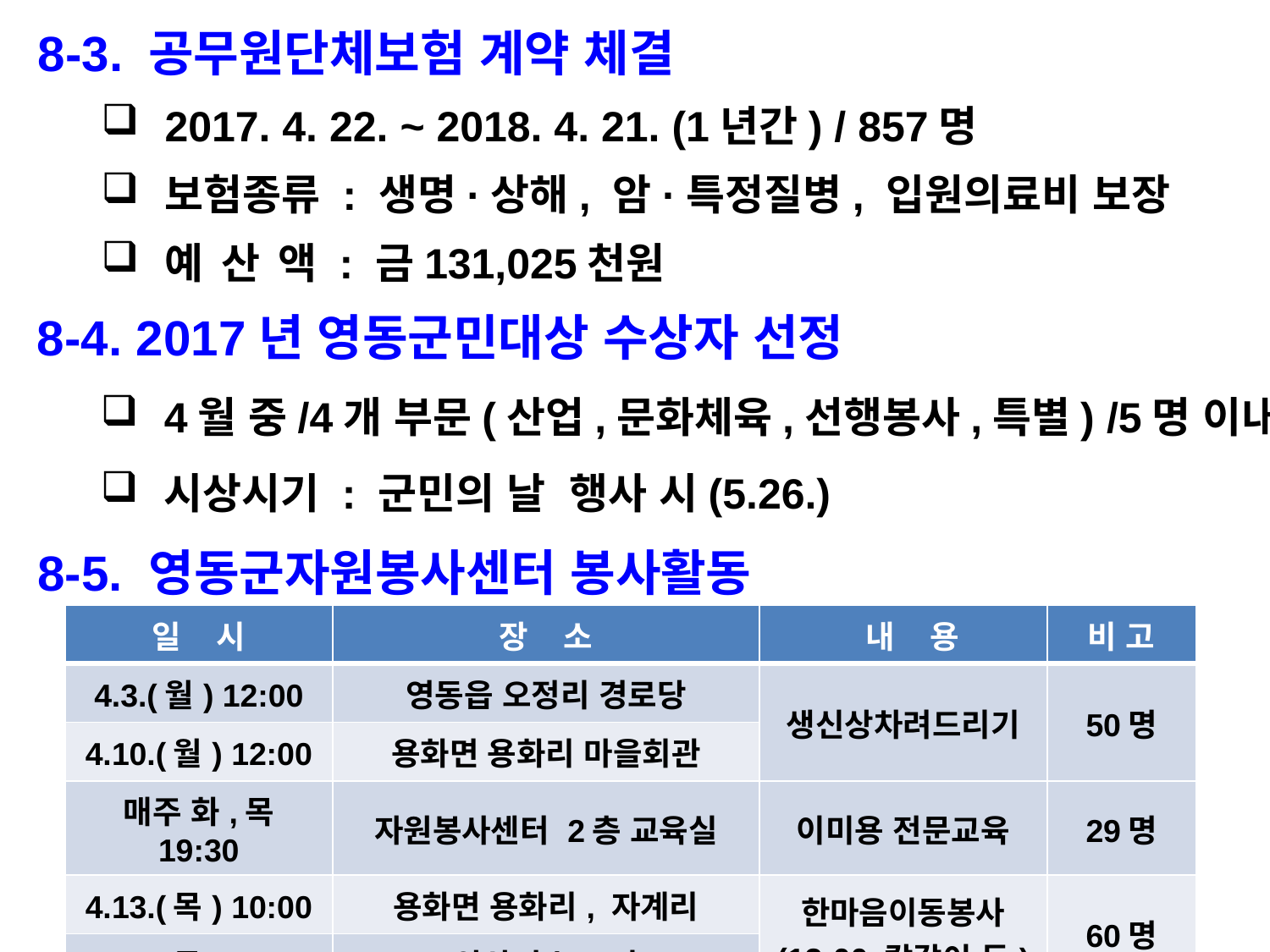

8-3. 공무원단체보험 계약 체결
2017. 4. 22. ~ 2018. 4. 21. (1년간) / 857명
보험종류 : 생명·상해, 암·특정질병, 입원의료비 보장
예  산  액 : 금131,025천원
8-4. 2017년 영동군민대상 수상자 선정
4월 중/4개 부문(산업,문화체육,선행봉사,특별) /5명 이내
시상시기 : 군민의 날  행사 시(5.26.)
8-5. 영동군자원봉사센터 봉사활동

| 일 시 | 장 소 | 내 용 | 비 고 |
| --- | --- | --- | --- |
| 4.3.(월) 12:00 | 영동읍 오정리 경로당 | 생신상차려드리기 | 50명 |
| 4.10.(월) 12:00 | 용화면 용화리 마을회관 |  |  |
| 매주 화,목 19:30 | 자원봉사센터 2층 교육실 | 이미용 전문교육 | 29명 |
| 4.13.(목) 10:00 | 용화면 용화리, 자계리 | 한마음이동봉사 (13:00 칼갈이 등) | 60명 |
| 4.27.(목) 10:00 | 양산면 누교리 |  |  |